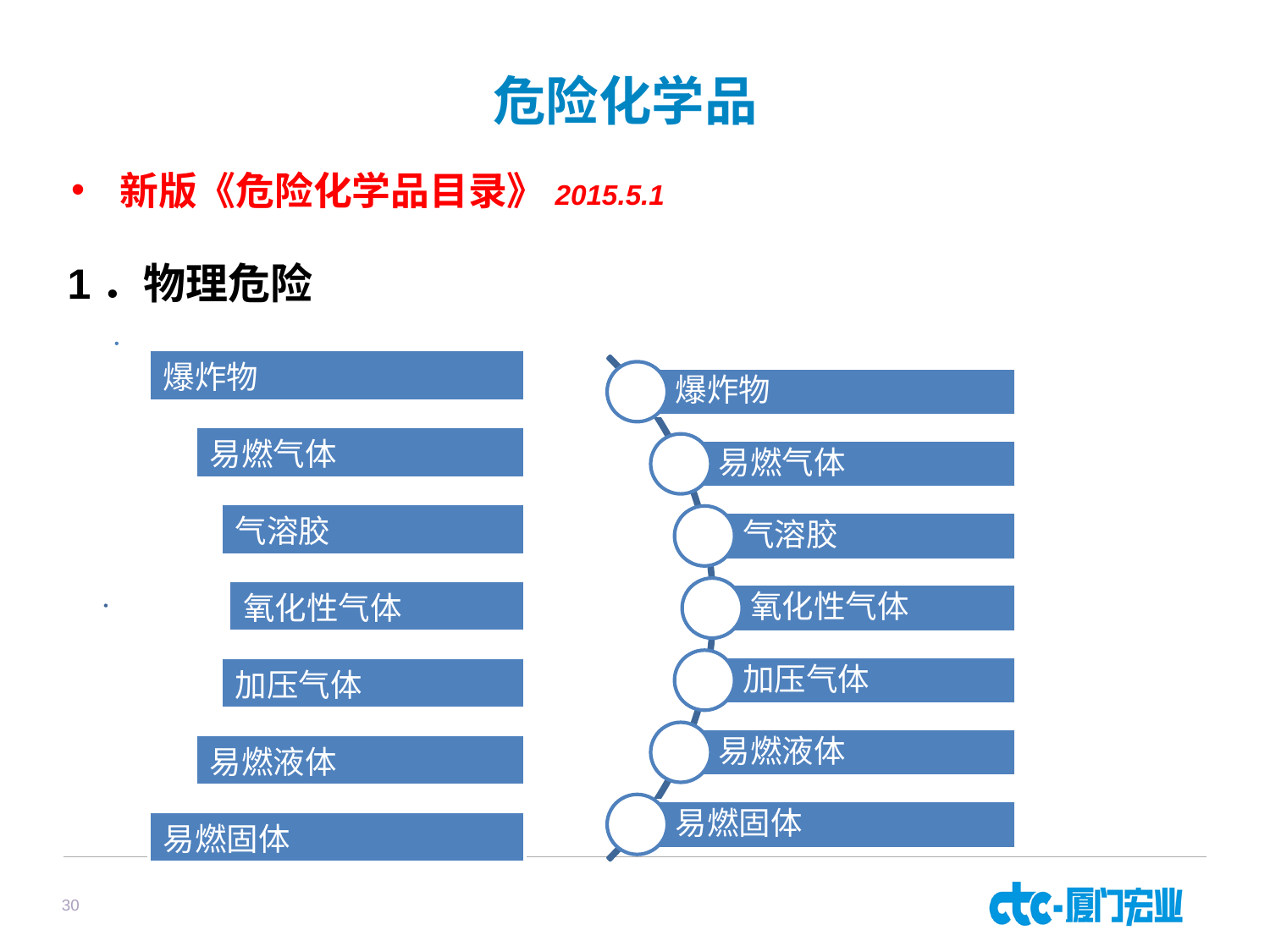

# 危险化学品
新版《危险化学品目录》2015.5.1
1．物理危险
爆炸物
易燃气体
气溶胶
氧化性气体
加压气体
易燃液体
易燃固体
爆炸物
易燃气体
气溶胶
氧化性气体
加压气体
易燃液体
易燃固体
30